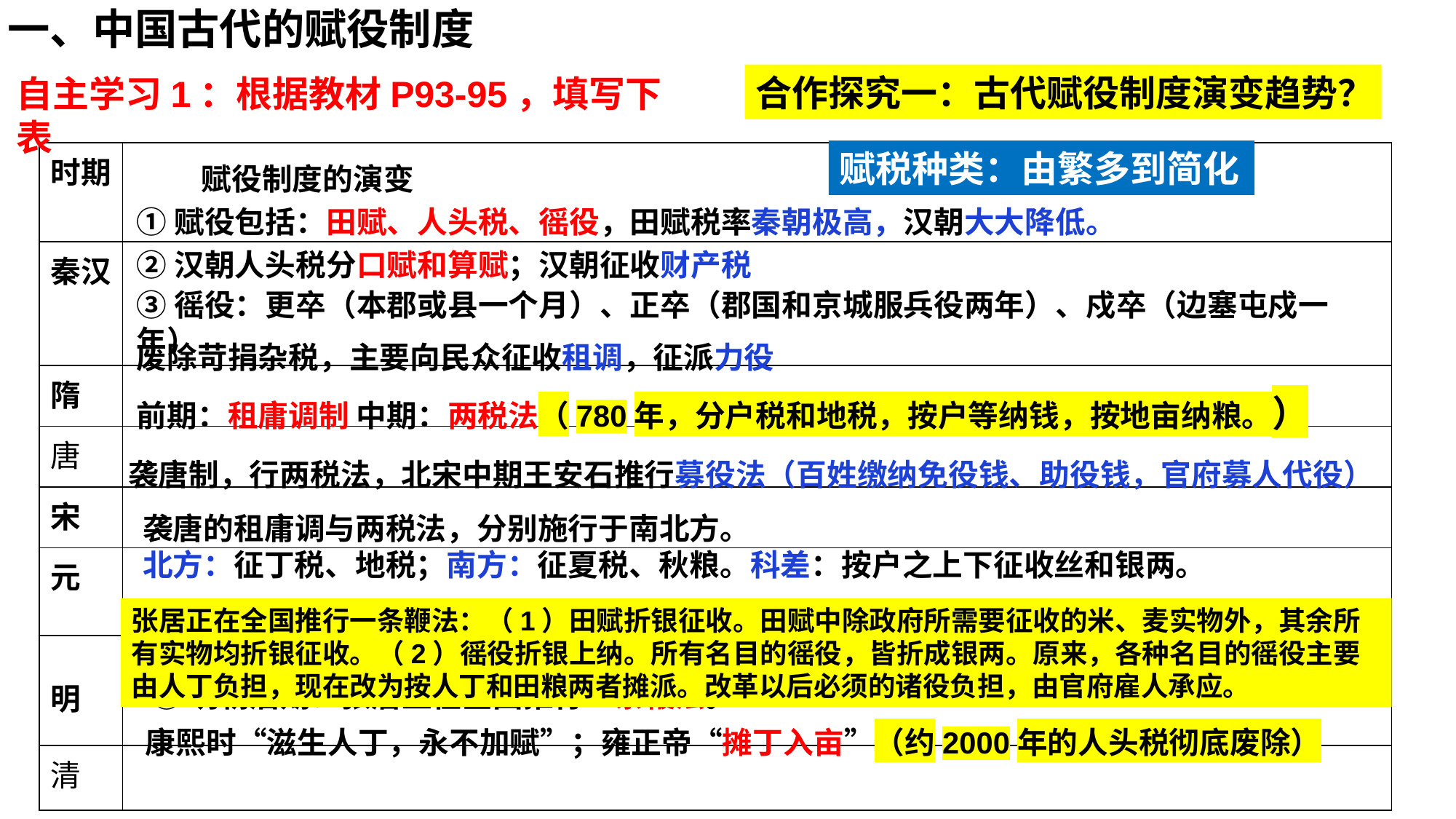

一、中国古代的赋役制度
合作探究一：古代赋役制度演变趋势？
自主学习1：根据教材P93-95，填写下表
赋税种类：由繁多到简化
| 时期 | 赋役制度的演变 |
| --- | --- |
| 秦汉 |  |
| 隋 |  |
| 唐 |  |
| 宋 |  |
| 元 |  |
| 明 |  |
| 清 |  |
①赋役包括：田赋、人头税、徭役，田赋税率秦朝极高，汉朝大大降低。
②汉朝人头税分口赋和算赋；汉朝征收财产税
③徭役：更卒（本郡或县一个月）、正卒（郡国和京城服兵役两年）、戍卒（边塞屯戍一年）
废除苛捐杂税，主要向民众征收租调，征派力役
前期：租庸调制 中期：两税法（780年，分户税和地税，按户等纳钱，按地亩纳粮。）
袭唐制，行两税法，北宋中期王安石推行募役法（百姓缴纳免役钱、助役钱，官府募人代役）
袭唐的租庸调与两税法，分别施行于南北方。
北方：征丁税、地税；南方：征夏税、秋粮。科差：按户之上下征收丝和银两。
张居正在全国推行一条鞭法：（1）田赋折银征收。田赋中除政府所需要征收的米、麦实物外，其余所有实物均折银征收。（2）徭役折银上纳。所有名目的徭役，皆折成银两。原来，各种名目的徭役主要由人丁负担，现在改为按人丁和田粮两者摊派。改革以后必须的诸役负担，由官府雇人承应。
①明初：赋税分夏税、秋粮两次征收，所征主要是米麦实物。
②正统年间：江南部分税粮折银征收送赴北京，称“金花银”。
③明朝后期：张居正在全国推行一条鞭法。
康熙时“滋生人丁，永不加赋”；雍正帝“摊丁入亩”（约2000年的人头税彻底废除）